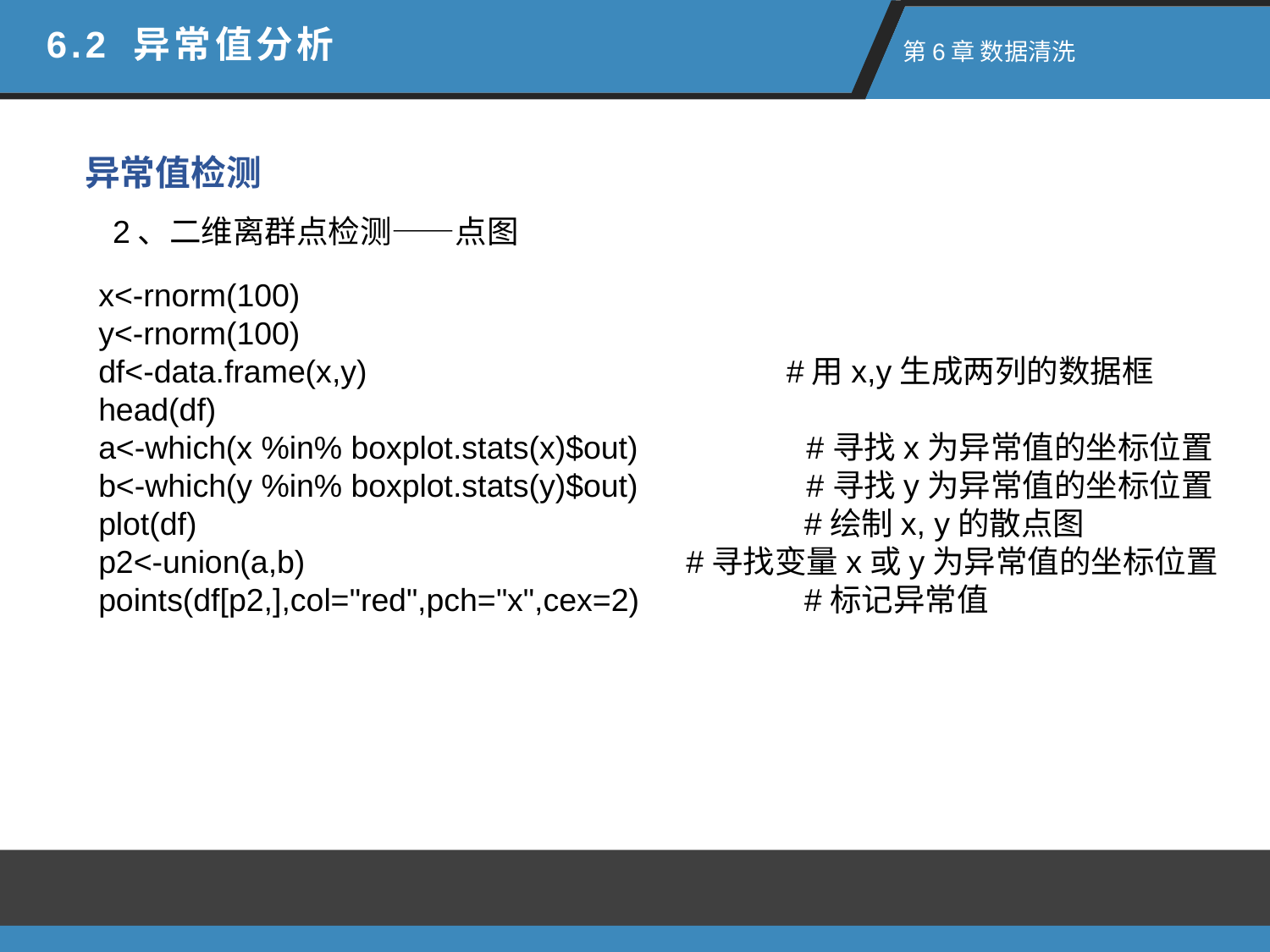

6.2 异常值分析
  第6章 数据清洗
异常值检测
2、二维离群点检测——点图
x<-rnorm(100)
y<-rnorm(100)
df<-data.frame(x,y)			      #用x,y生成两列的数据框
head(df)
a<-which(x %in% boxplot.stats(x)$out)                   #寻找x为异常值的坐标位置
b<-which(y %in% boxplot.stats(y)$out)                   #寻找y为异常值的坐标位置
plot(df) 					        #绘制x, y的散点图
p2<-union(a,b) 			         #寻找变量x或y为异常值的坐标位置
points(df[p2,],col="red",pch="x",cex=2) 	        #标记异常值